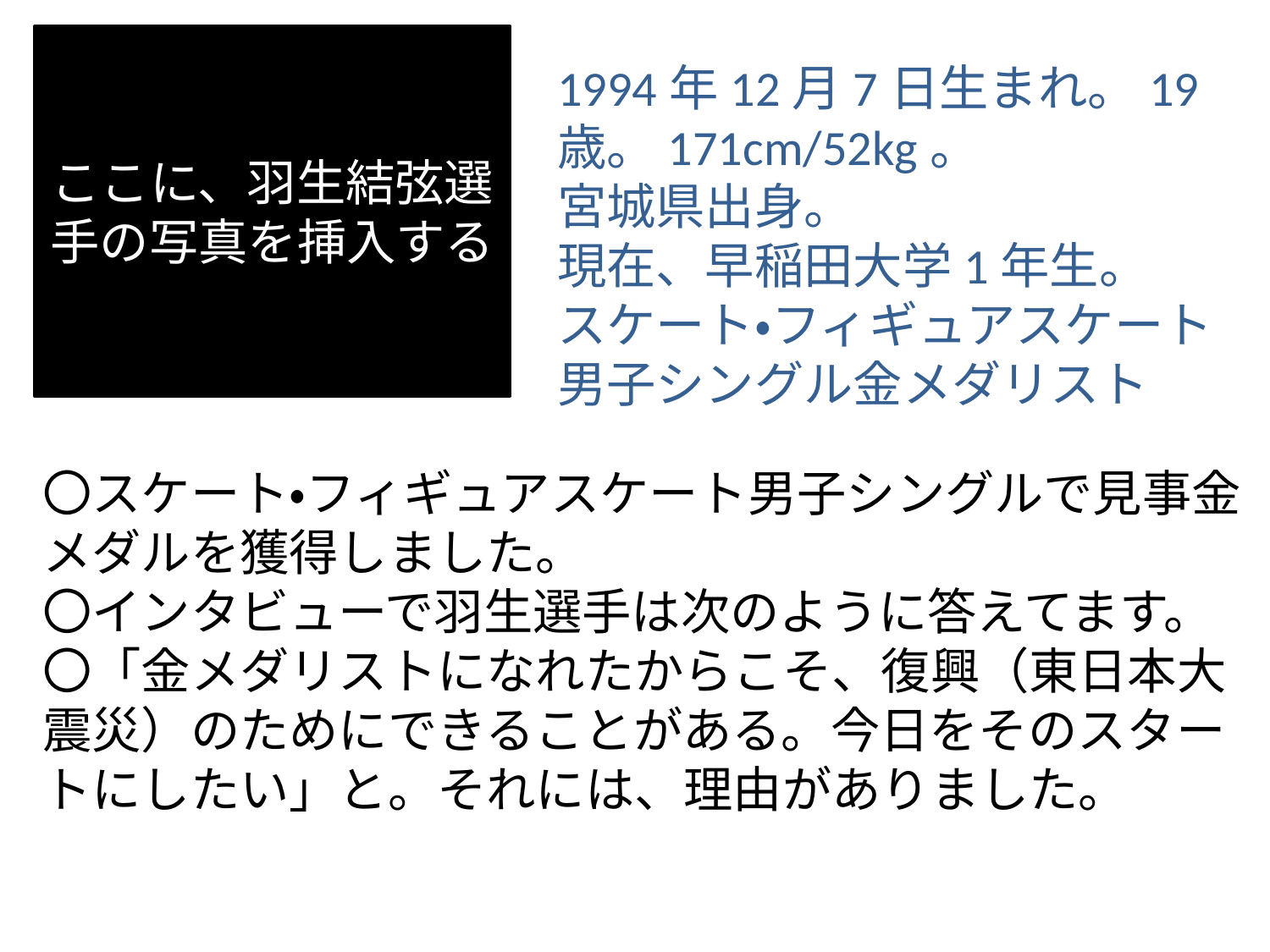

ここに、羽生結弦選手の写真を挿入する
1994年12月7日生まれ。19歳。171cm/52kg。
宮城県出身。
現在、早稲田大学1年生。
スケート・フィギュアスケート
男子シングル金メダリスト
〇スケート・フィギュアスケート男子シングルで見事金メダルを獲得しました。
〇インタビューで羽生選手は次のように答えてます。
〇「金メダリストになれたからこそ、復興（東日本大震災）のためにできることがある。今日をそのスタートにしたい」と。それには、理由がありました。